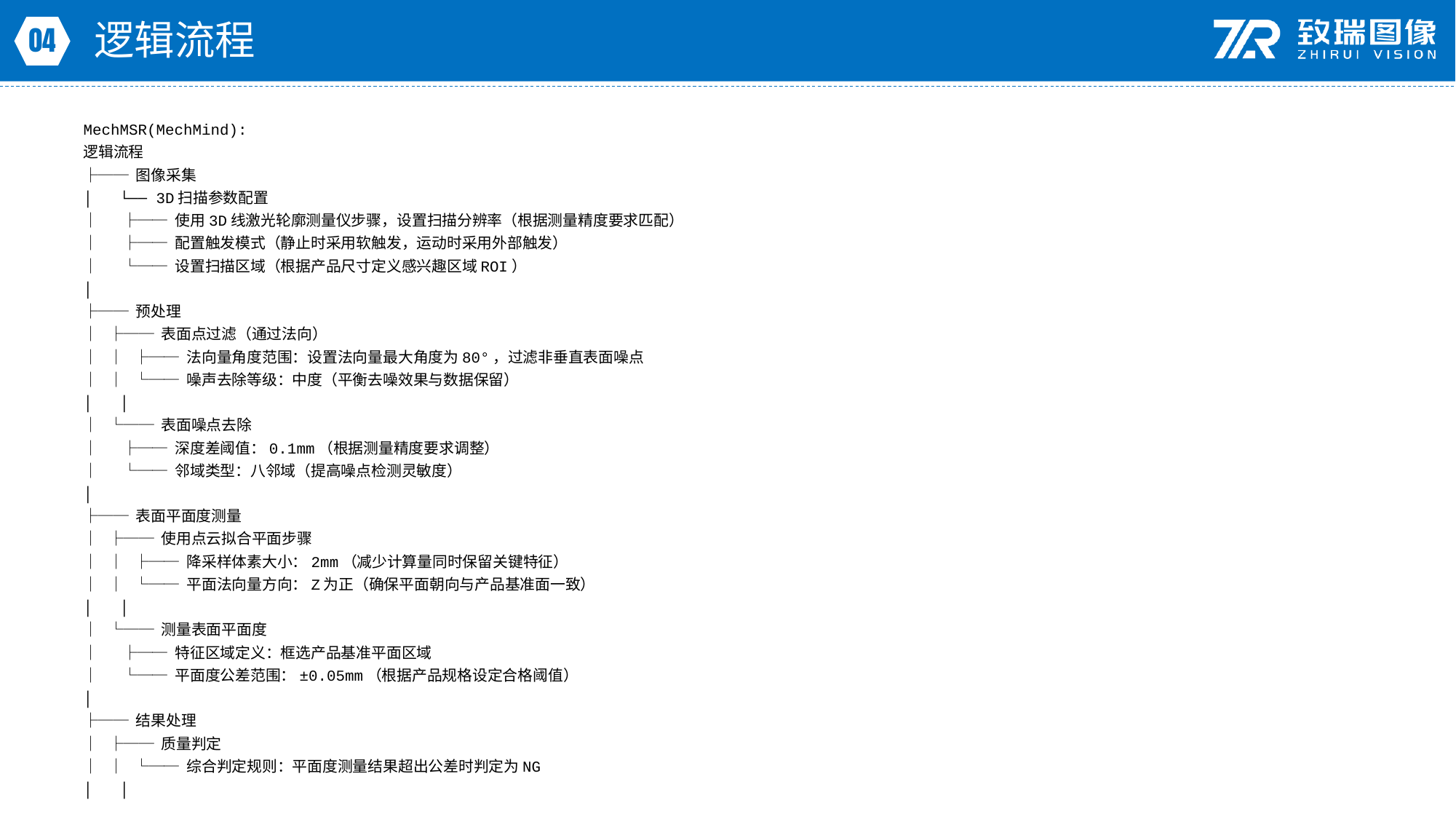

逻辑流程
04

MechMSR(MechMind):
逻辑流程
├── 图像采集
│   └── 3D扫描参数配置
│       ├── 使用3D线激光轮廓测量仪步骤，设置扫描分辨率（根据测量精度要求匹配）
│       ├── 配置触发模式（静止时采用软触发，运动时采用外部触发）
│       └── 设置扫描区域（根据产品尺寸定义感兴趣区域ROI）
│
├── 预处理
│   ├── 表面点过滤（通过法向）
│   │   ├── 法向量角度范围：设置法向量最大角度为80°，过滤非垂直表面噪点
│   │   └── 噪声去除等级：中度（平衡去噪效果与数据保留）
│   │
│   └── 表面噪点去除
│       ├── 深度差阈值：0.1mm（根据测量精度要求调整）
│       └── 邻域类型：八邻域（提高噪点检测灵敏度）
│
├── 表面平面度测量
│   ├── 使用点云拟合平面步骤
│   │   ├── 降采样体素大小：2mm（减少计算量同时保留关键特征）
│   │   └── 平面法向量方向：Z为正（确保平面朝向与产品基准面一致）
│   │
│   └── 测量表面平面度
│       ├── 特征区域定义：框选产品基准平面区域
│       └── 平面度公差范围：±0.05mm（根据产品规格设定合格阈值）
│
├── 结果处理
│   ├── 质量判定
│   │   └── 综合判定规则：平面度测量结果超出公差时判定为NG
│   │